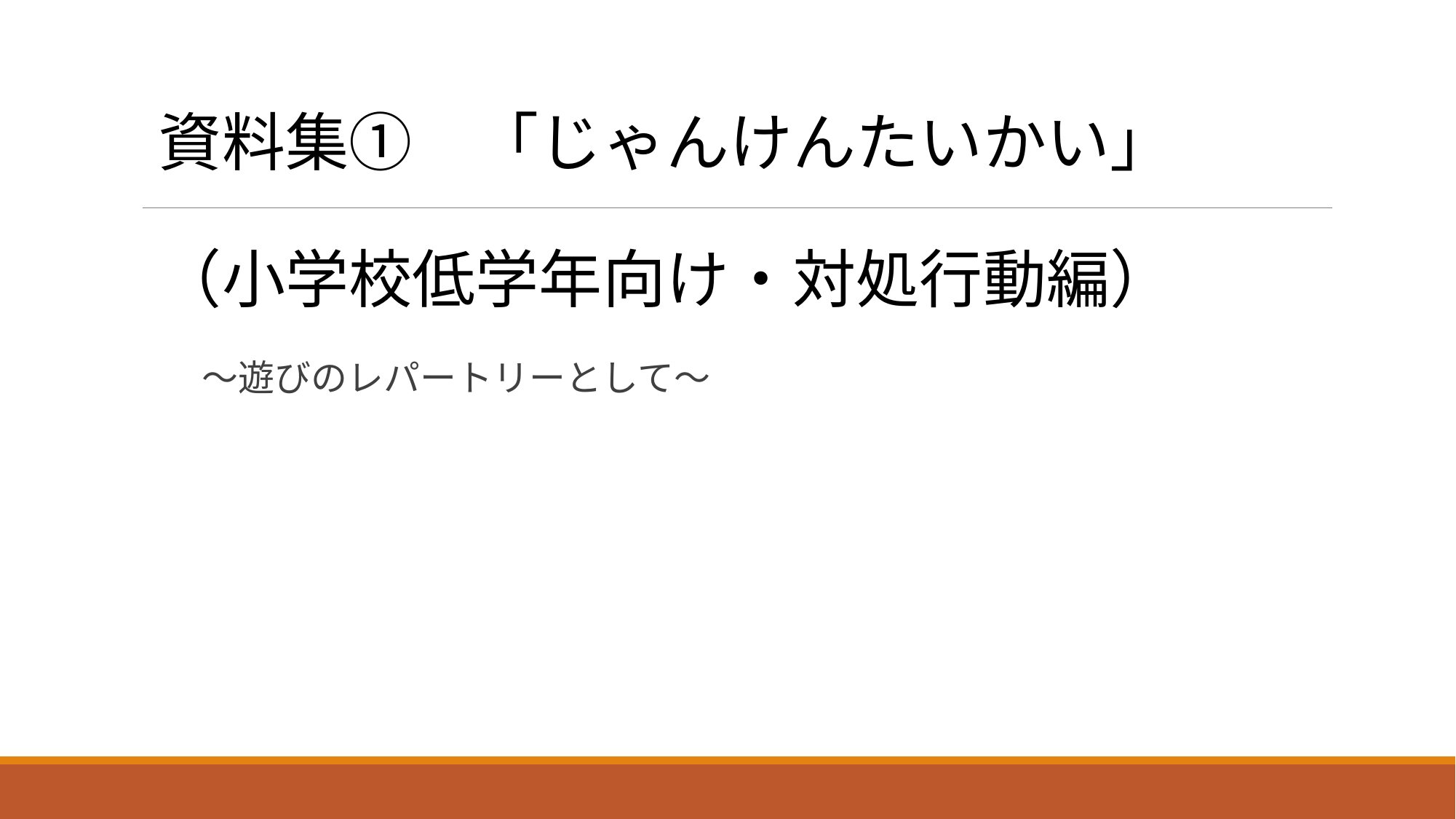

資料集①　「じゃんけんたいかい」
（小学校低学年向け・対処行動編）
〜遊びのレパートリーとして〜